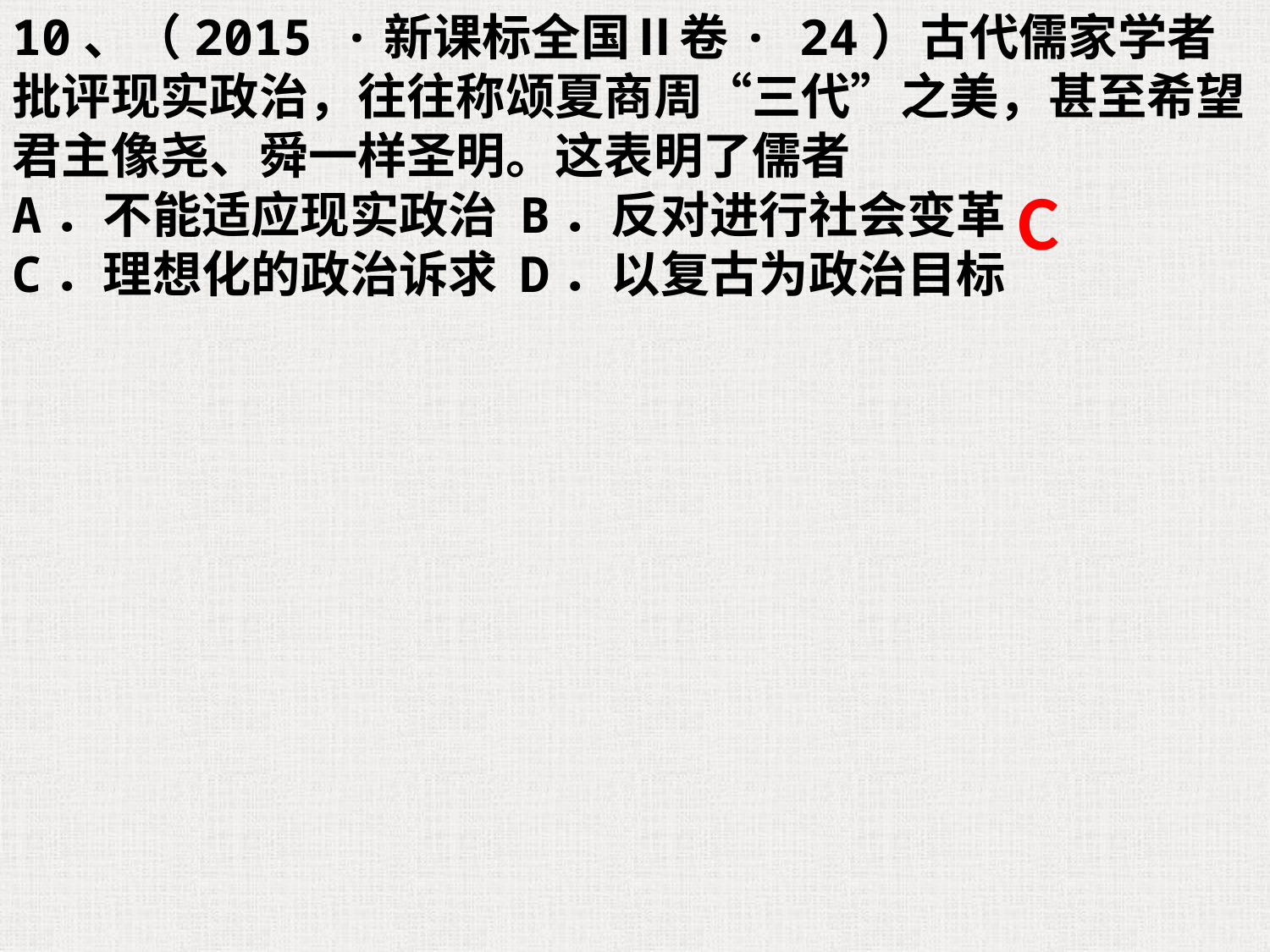

10、（2015 ·新课标全国Ⅱ卷· 24）古代儒家学者批评现实政治，往往称颂夏商周“三代”之美，甚至希望君主像尧、舜一样圣明。这表明了儒者
A．不能适应现实政治	B．反对进行社会变革
C．理想化的政治诉求	D．以复古为政治目标

C